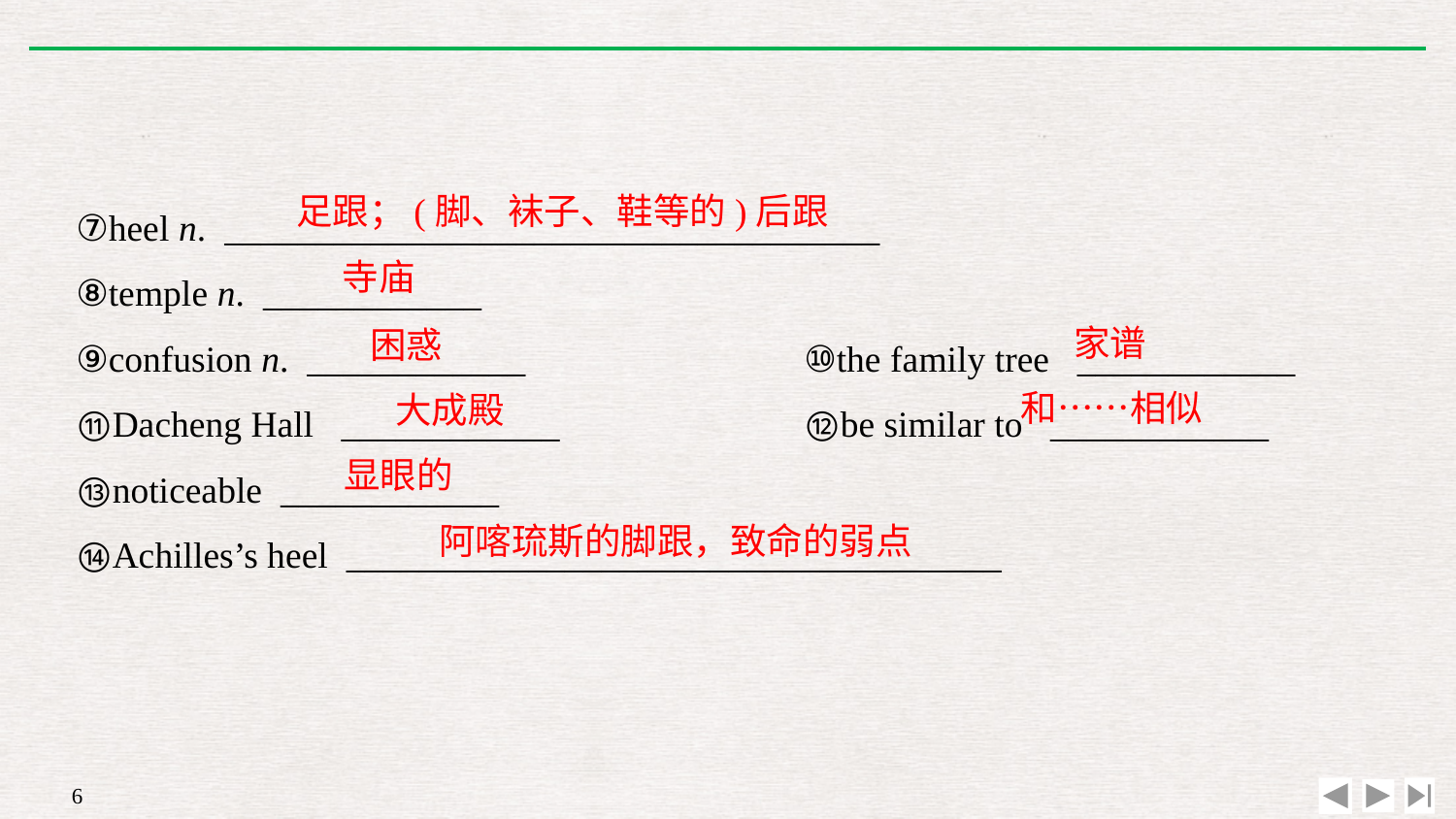

⑦heel n.  ____________________________________
⑧temple n.  ____________
⑨confusion n.  ____________  		⑩the family tree   ____________
⑪Dacheng Hall   ____________ 	 	⑫be similar to   ____________
⑬noticeable  ____________
⑭Achilles’s heel  ____________________________________
足跟；(脚、袜子、鞋等的)后跟
寺庙
家谱
困惑
和……相似
大成殿
显眼的
阿喀琉斯的脚跟，致命的弱点